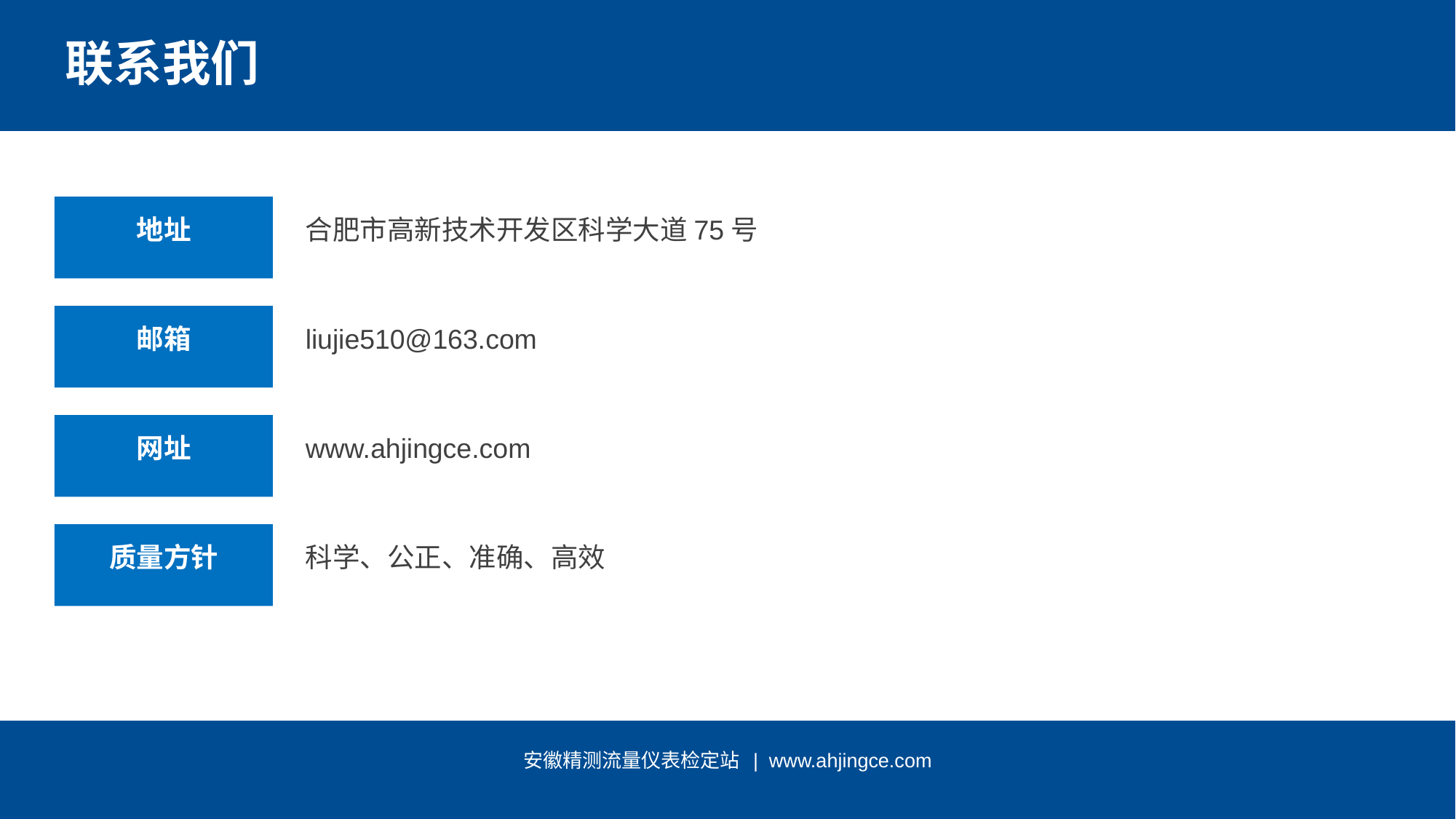

联系我们

地址
合肥市高新技术开发区科学大道75号

邮箱
liujie510@163.com

网址
www.ahjingce.com

质量方针
科学、公正、准确、高效

安徽精测流量仪表检定站  |  www.ahjingce.com